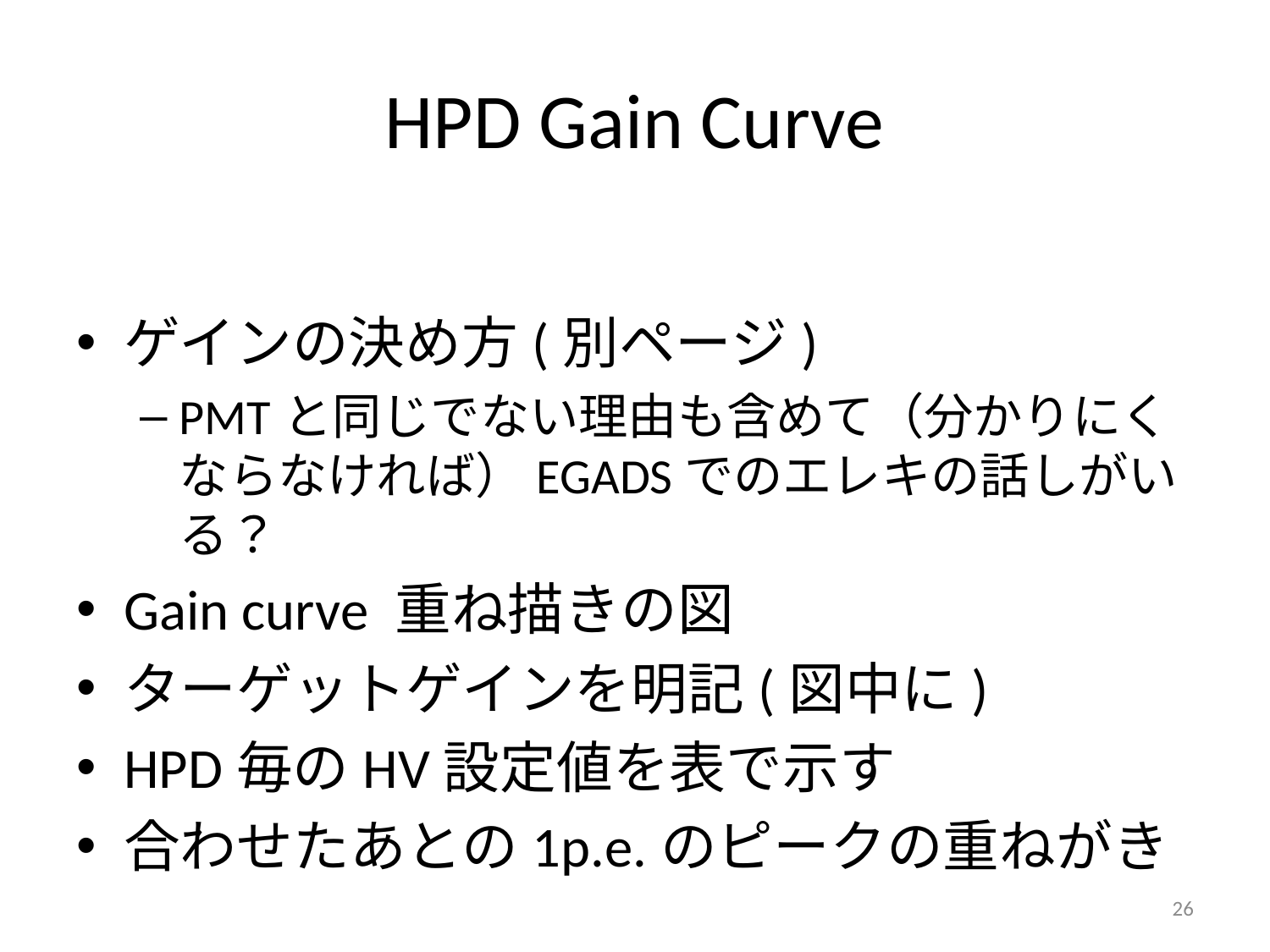

# HPD Gain Curve

ゲインの決め方(別ページ)
PMTと同じでない理由も含めて（分かりにくならなければ）EGADSでのエレキの話しがいる？
Gain curve 重ね描きの図
ターゲットゲインを明記(図中に)
HPD毎のHV設定値を表で示す
合わせたあとの1p.e.のピークの重ねがき
26